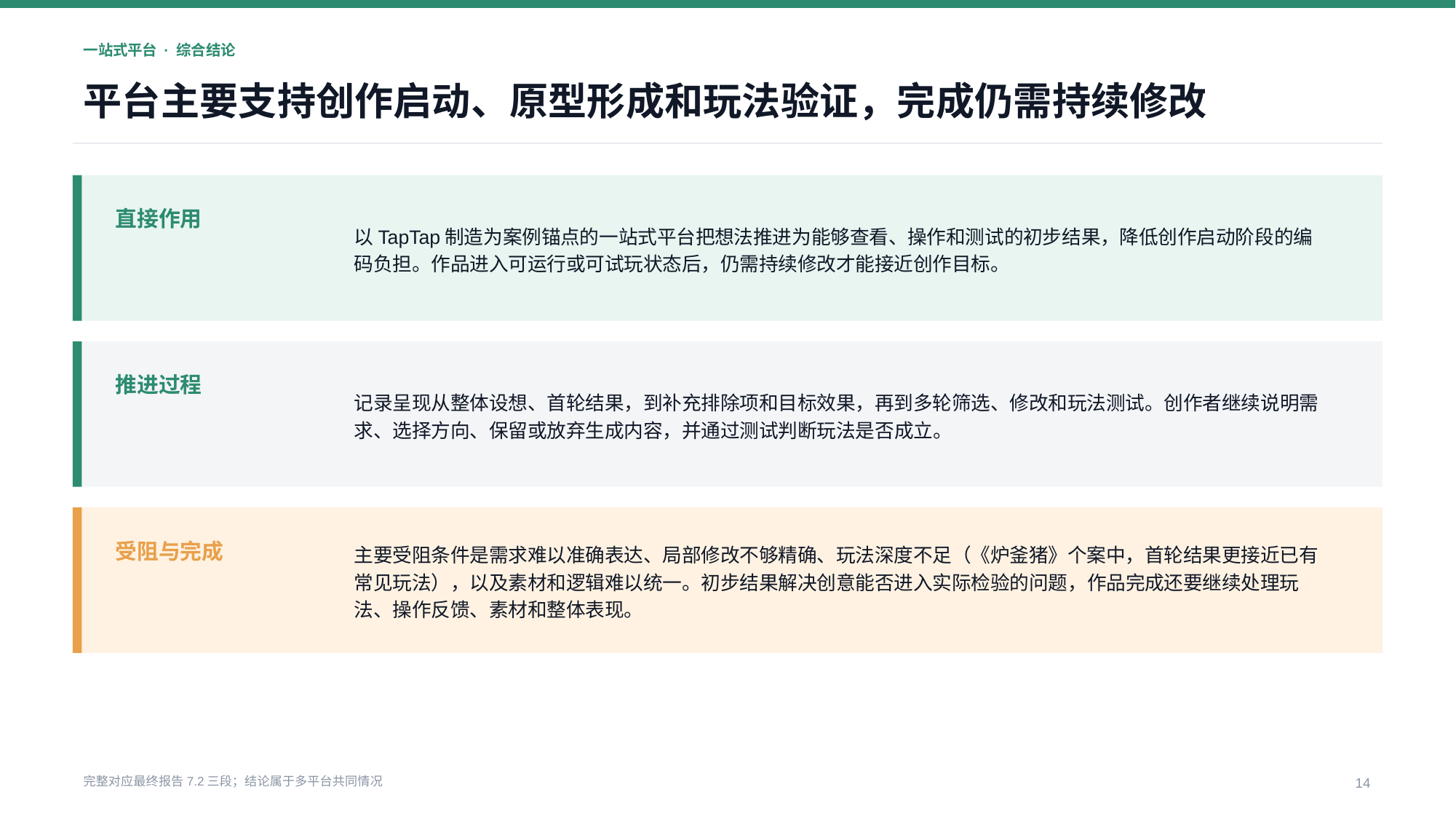

一站式平台 · 综合结论
平台主要支持创作启动、原型形成和玩法验证，完成仍需持续修改

以TapTap制造为案例锚点的一站式平台把想法推进为能够查看、操作和测试的初步结果，降低创作启动阶段的编码负担。作品进入可运行或可试玩状态后，仍需持续修改才能接近创作目标。
直接作用

记录呈现从整体设想、首轮结果，到补充排除项和目标效果，再到多轮筛选、修改和玩法测试。创作者继续说明需求、选择方向、保留或放弃生成内容，并通过测试判断玩法是否成立。
推进过程

主要受阻条件是需求难以准确表达、局部修改不够精确、玩法深度不足（《炉釜猪》个案中，首轮结果更接近已有常见玩法），以及素材和逻辑难以统一。初步结果解决创意能否进入实际检验的问题，作品完成还要继续处理玩法、操作反馈、素材和整体表现。
受阻与完成
完整对应最终报告7.2三段；结论属于多平台共同情况
14